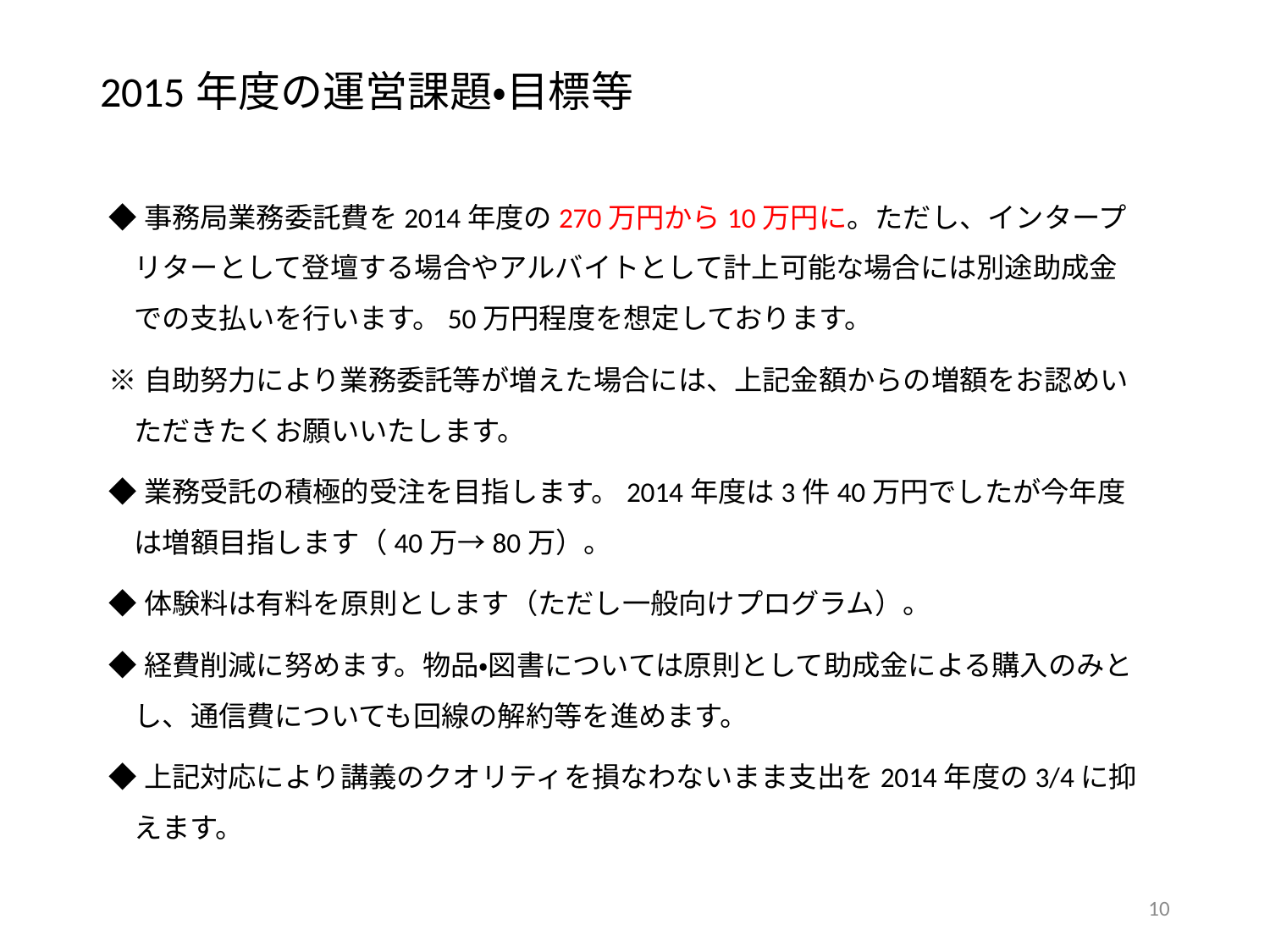

# 2015年度の運営課題・目標等
◆事務局業務委託費を2014年度の270万円から10万円に。ただし、インタープリターとして登壇する場合やアルバイトとして計上可能な場合には別途助成金での支払いを行います。50万円程度を想定しております。
※自助努力により業務委託等が増えた場合には、上記金額からの増額をお認めいただきたくお願いいたします。
◆業務受託の積極的受注を目指します。2014年度は3件40万円でしたが今年度は増額目指します（40万→80万）。
◆体験料は有料を原則とします（ただし一般向けプログラム）。
◆経費削減に努めます。物品・図書については原則として助成金による購入のみとし、通信費についても回線の解約等を進めます。
◆上記対応により講義のクオリティを損なわないまま支出を2014年度の3/4に抑えます。
10